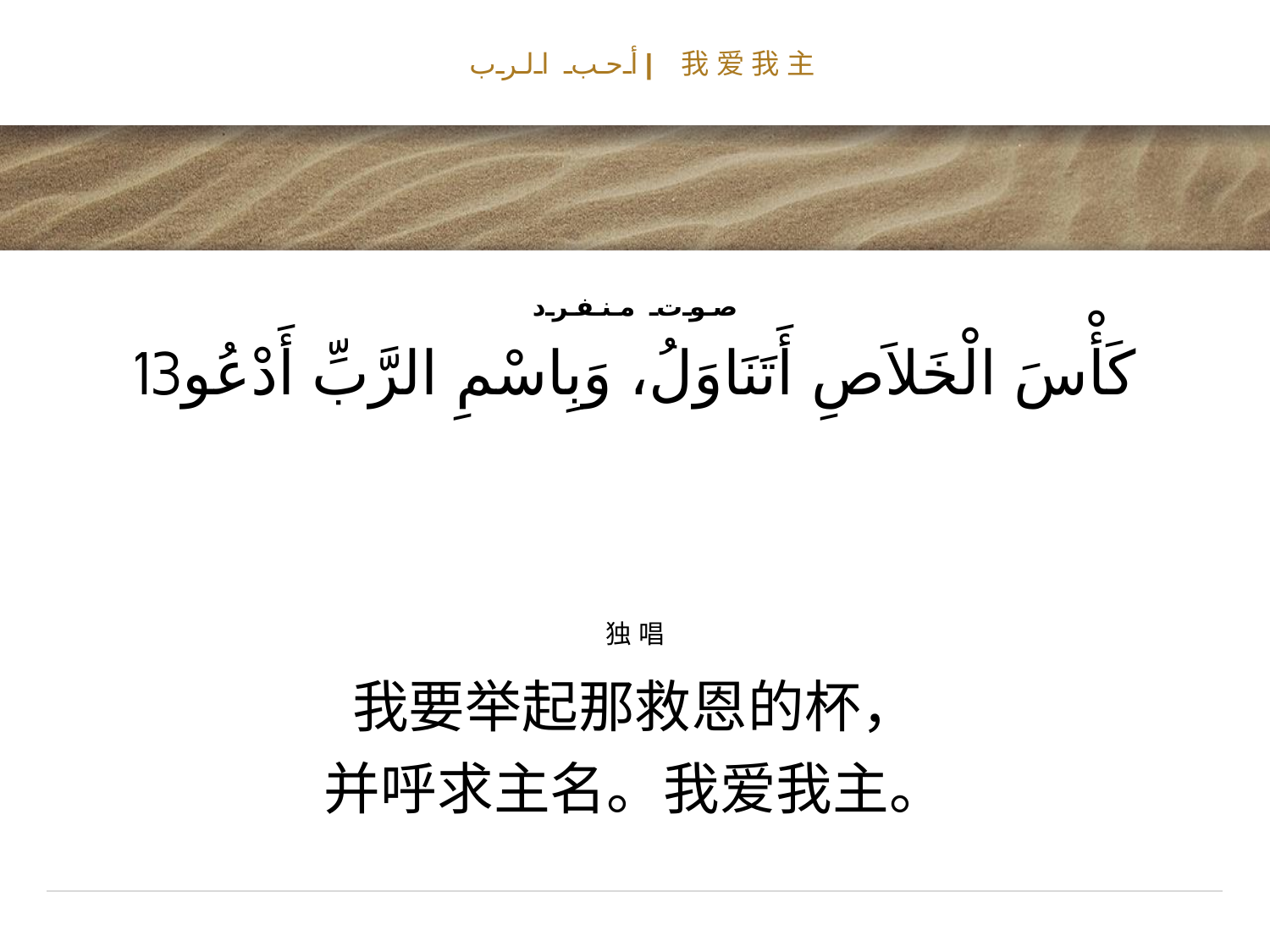

# أحب الرب| 我爱我主
صوت منفرد
13كَأْسَ الْخَلاَصِ أَتَنَاوَلُ، وَبِاسْمِ الرَّبِّ أَدْعُو
独唱
我要举起那救恩的杯，
并呼求主名。我爱我主。